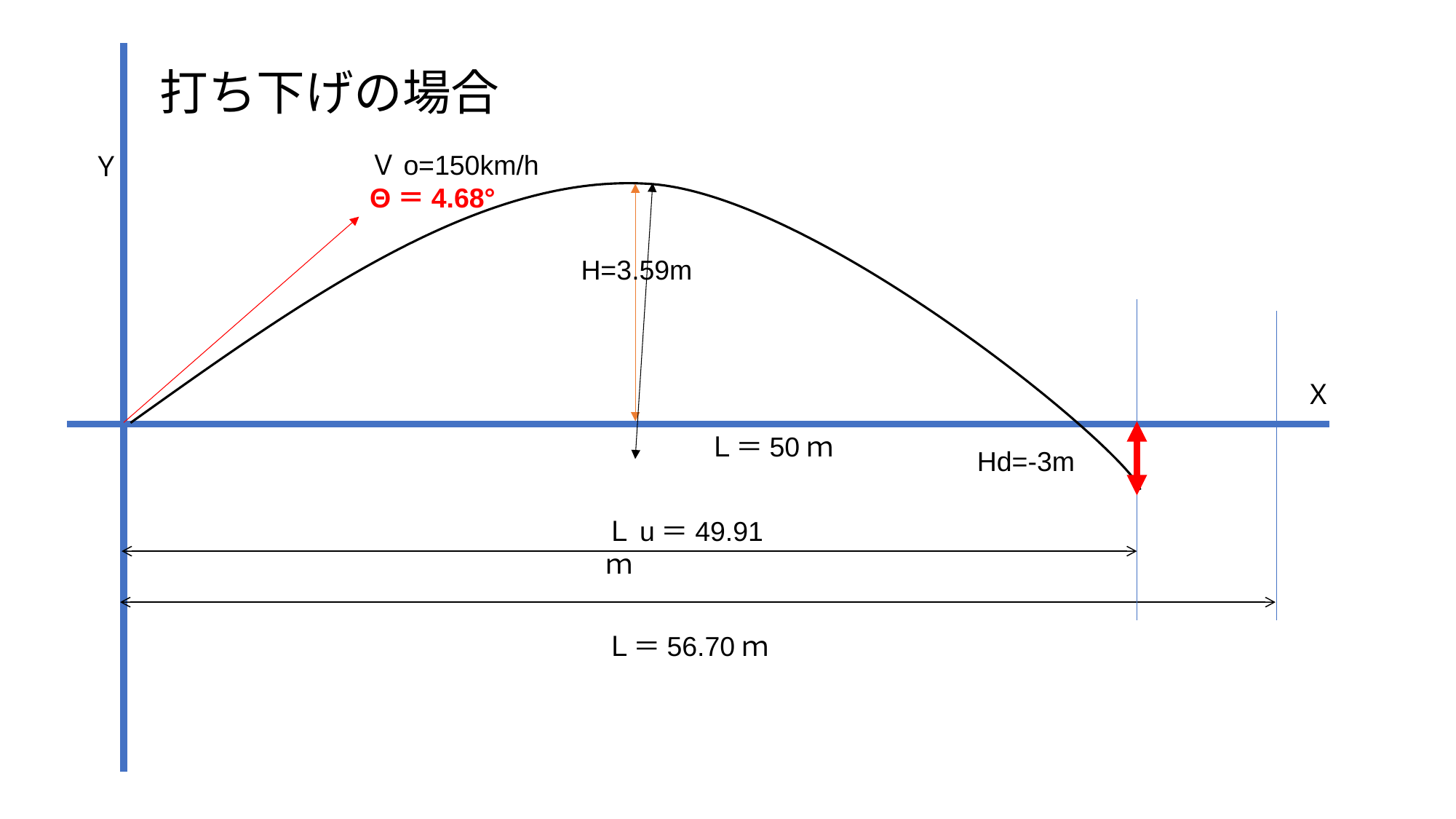

打ち下げの場合
Ｖo=150km/h
Θ＝4.68°
Ｙ

H=3.59m
Ｘ
Ｌ＝50ｍ
Hd=-3m
Ｌu＝49.91ｍ
Ｌ＝56.70ｍ